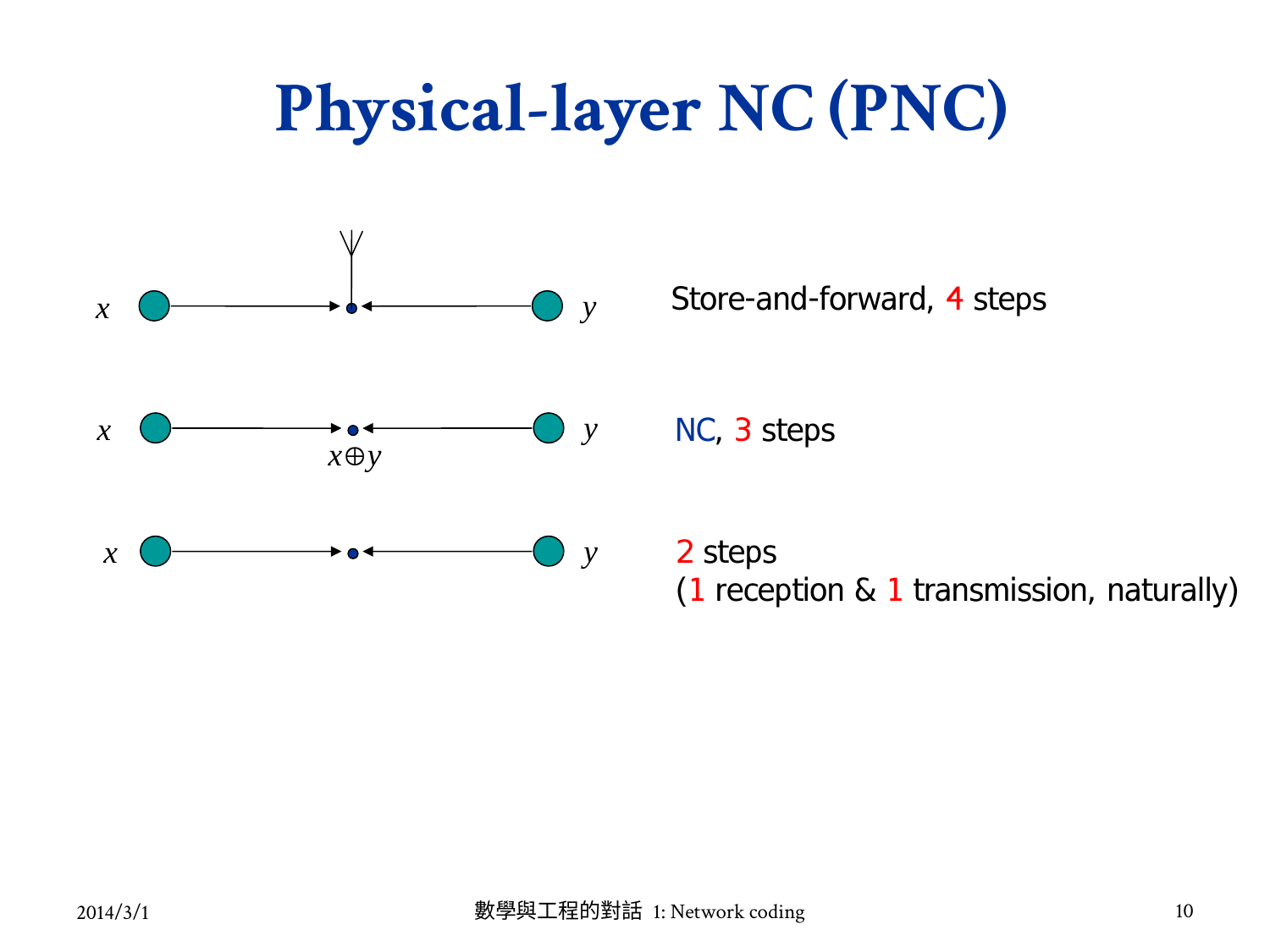

Physical-layer NC (PNC)

Store-and-forward, 4 steps
y
x

y
x
NC, 3 steps

x⊕y

y
x
2 steps
(1 reception & 1 transmission, naturally)

數學與工程的對話 1: Network coding
2014/3/1
10